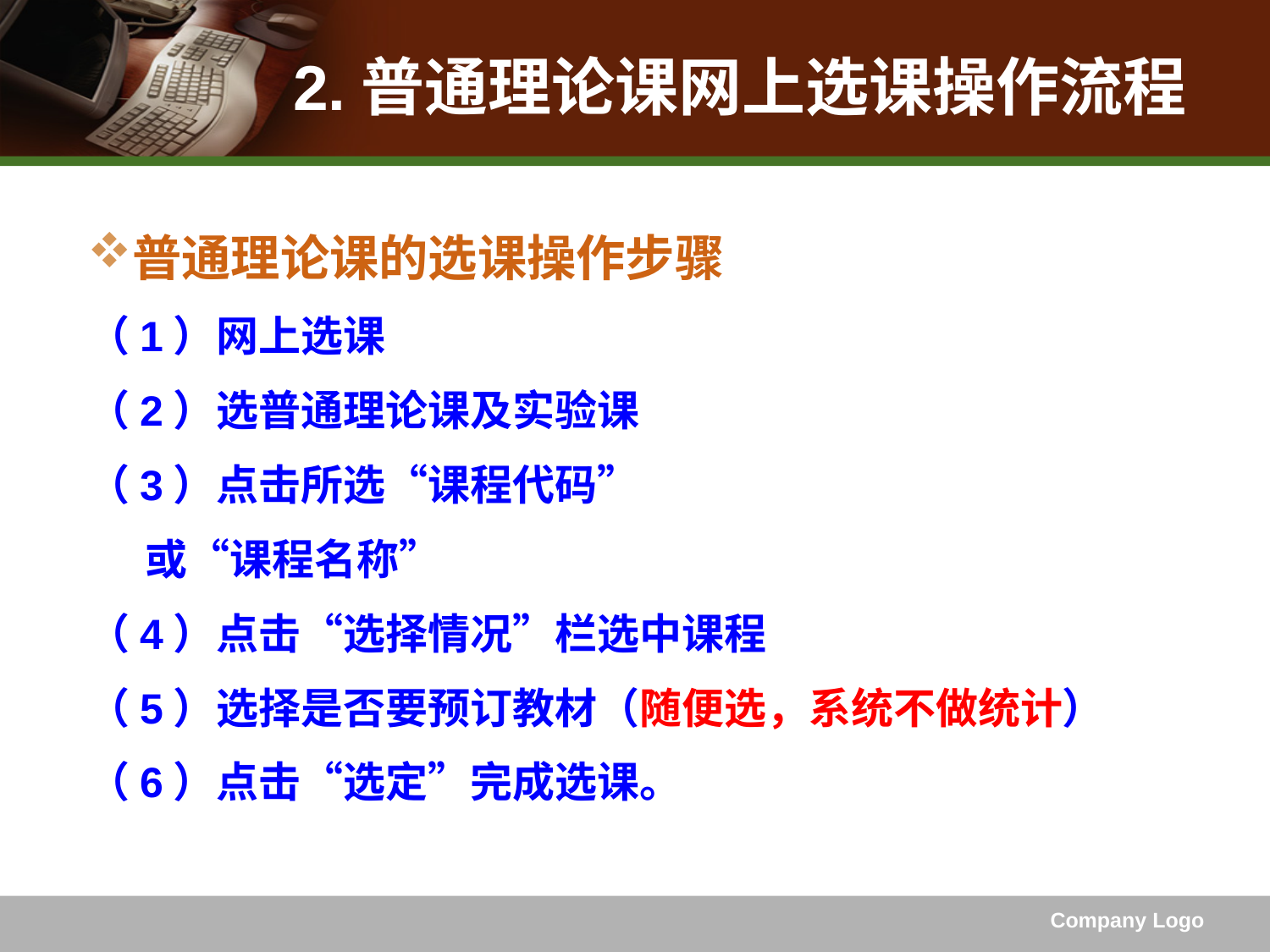

# 2.普通理论课网上选课操作流程
普通理论课的选课操作步骤
（1）网上选课
（2）选普通理论课及实验课
（3）点击所选“课程代码”
     或“课程名称”
（4）点击“选择情况”栏选中课程
（5）选择是否要预订教材（随便选，系统不做统计）
（6）点击“选定”完成选课。
Company Logo